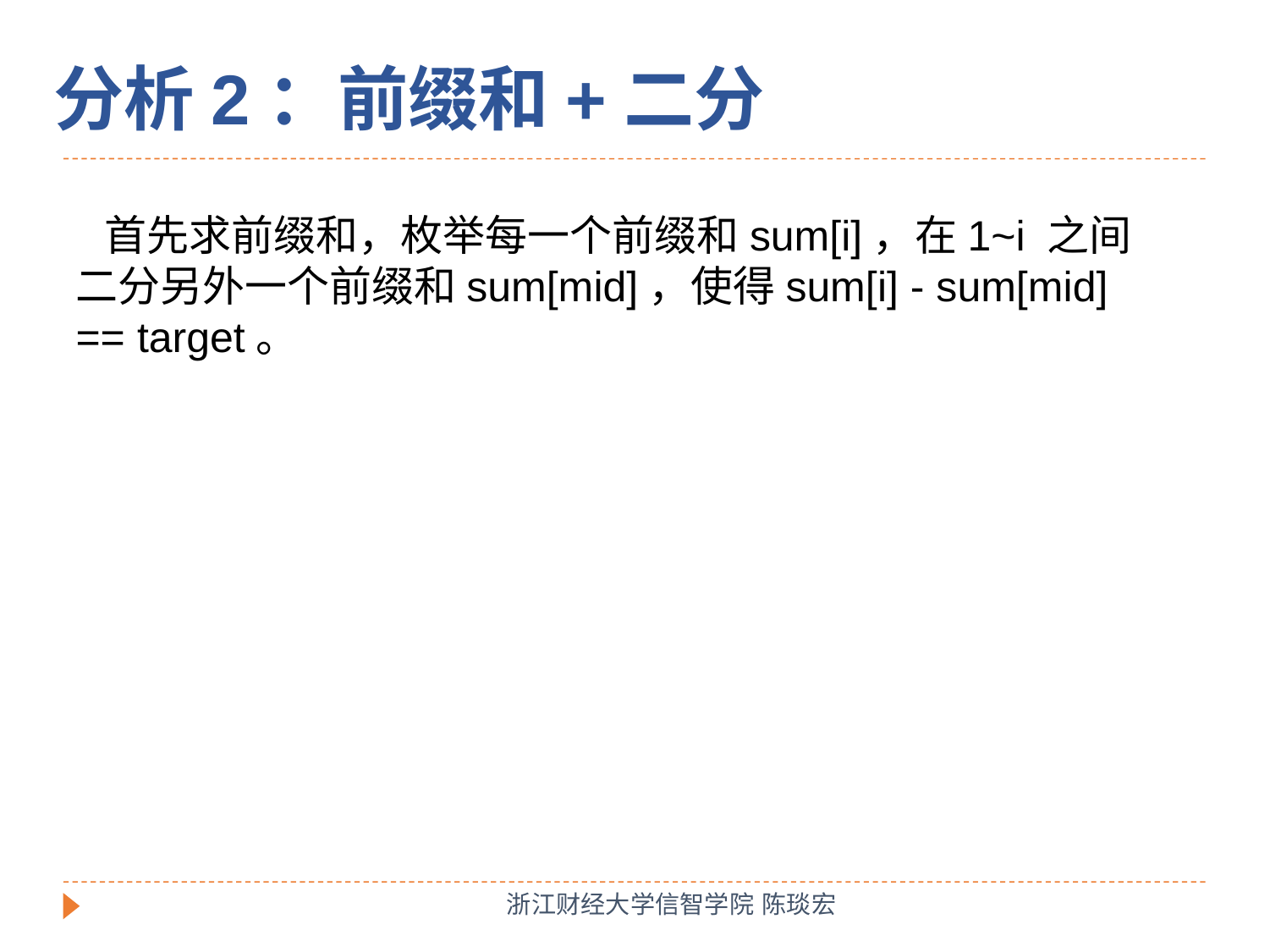

分析2：前缀和+二分
  首先求前缀和，枚举每一个前缀和sum[i]，在1~i 之间二分另外一个前缀和sum[mid]，使得sum[i] - sum[mid] == target。
浙江财经大学信智学院 陈琰宏
30